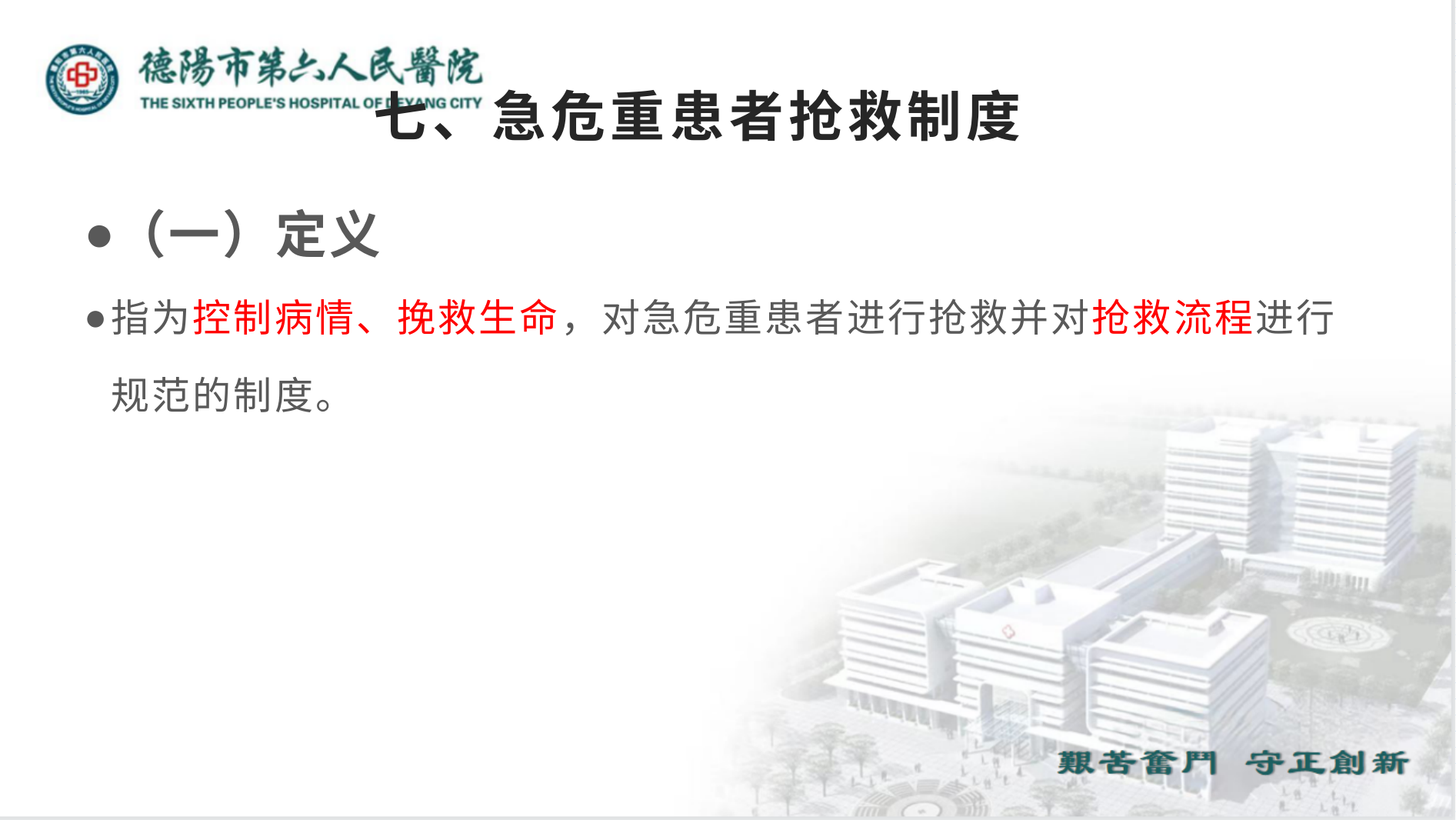

# 七、急危重患者抢救制度
（一）定义
指为控制病情、挽救生命，对急危重患者进行抢救并对抢救流程进行规范的制度。